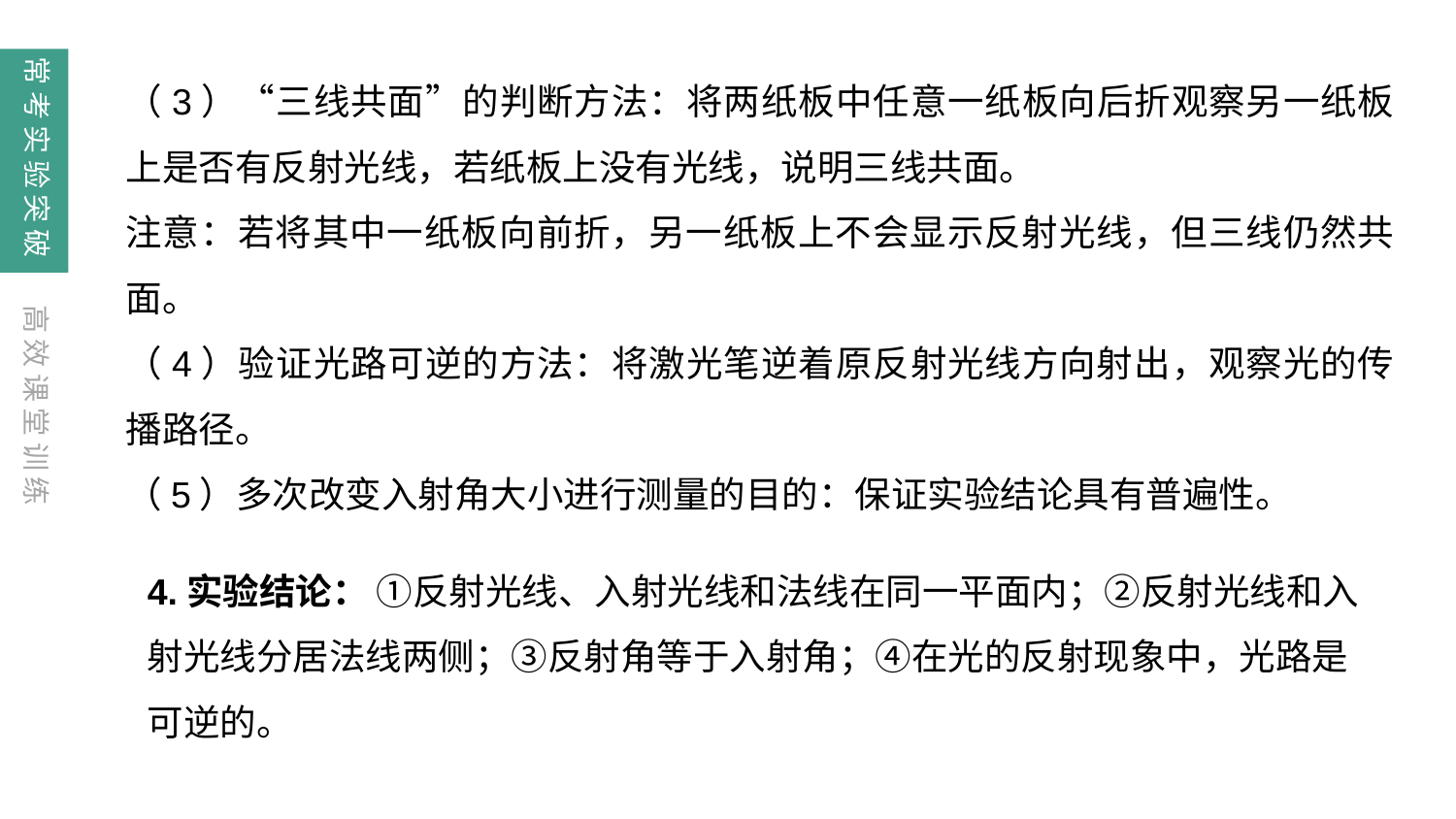

常考实验突破

（3）“三线共面”的判断方法：将两纸板中任意一纸板向后折观察另一纸板上是否有反射光线，若纸板上没有光线，说明三线共面。
注意：若将其中一纸板向前折，另一纸板上不会显示反射光线，但三线仍然共面。
（4）验证光路可逆的方法：将激光笔逆着原反射光线方向射出，观察光的传播路径。
（5）多次改变入射角大小进行测量的目的：保证实验结论具有普遍性。
高效课堂训练
4.实验结论： ①反射光线、入射光线和法线在同一平面内；②反射光线和入射光线分居法线两侧；③反射角等于入射角；④在光的反射现象中，光路是可逆的。